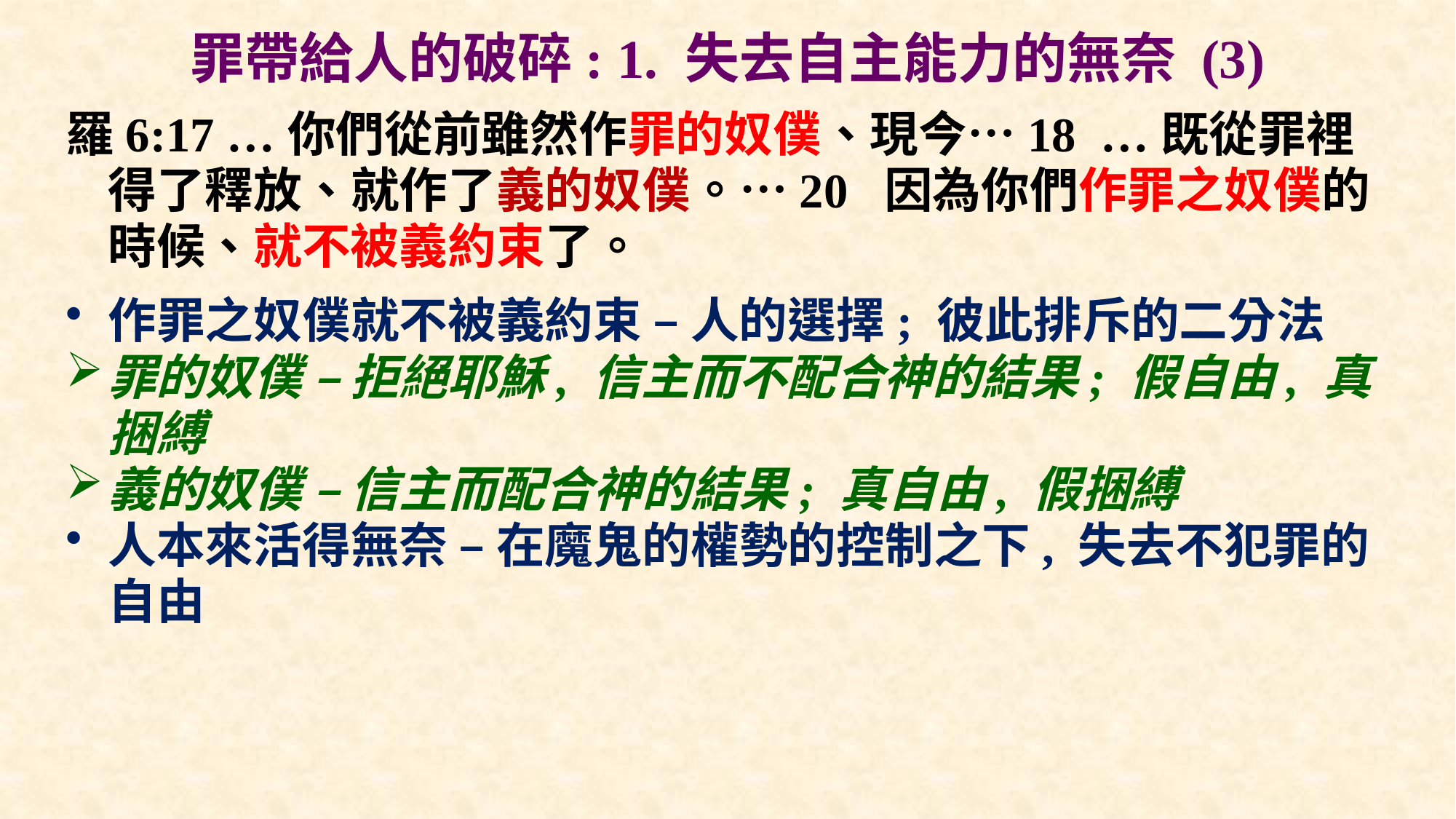

# 罪帶給人的破碎: 1. 失去自主能力的無奈 (3)
羅6:17 …你們從前雖然作罪的奴僕、現今…18  …既從罪裡得了釋放、就作了義的奴僕。…20  因為你們作罪之奴僕的時候、就不被義約束了。
作罪之奴僕就不被義約束 – 人的選擇; 彼此排斥的二分法
罪的奴僕 – 拒絕耶穌, 信主而不配合神的結果; 假自由, 真捆縛
義的奴僕 – 信主而配合神的結果; 真自由, 假捆縛
人本來活得無奈 – 在魔鬼的權勢的控制之下, 失去不犯罪的自由